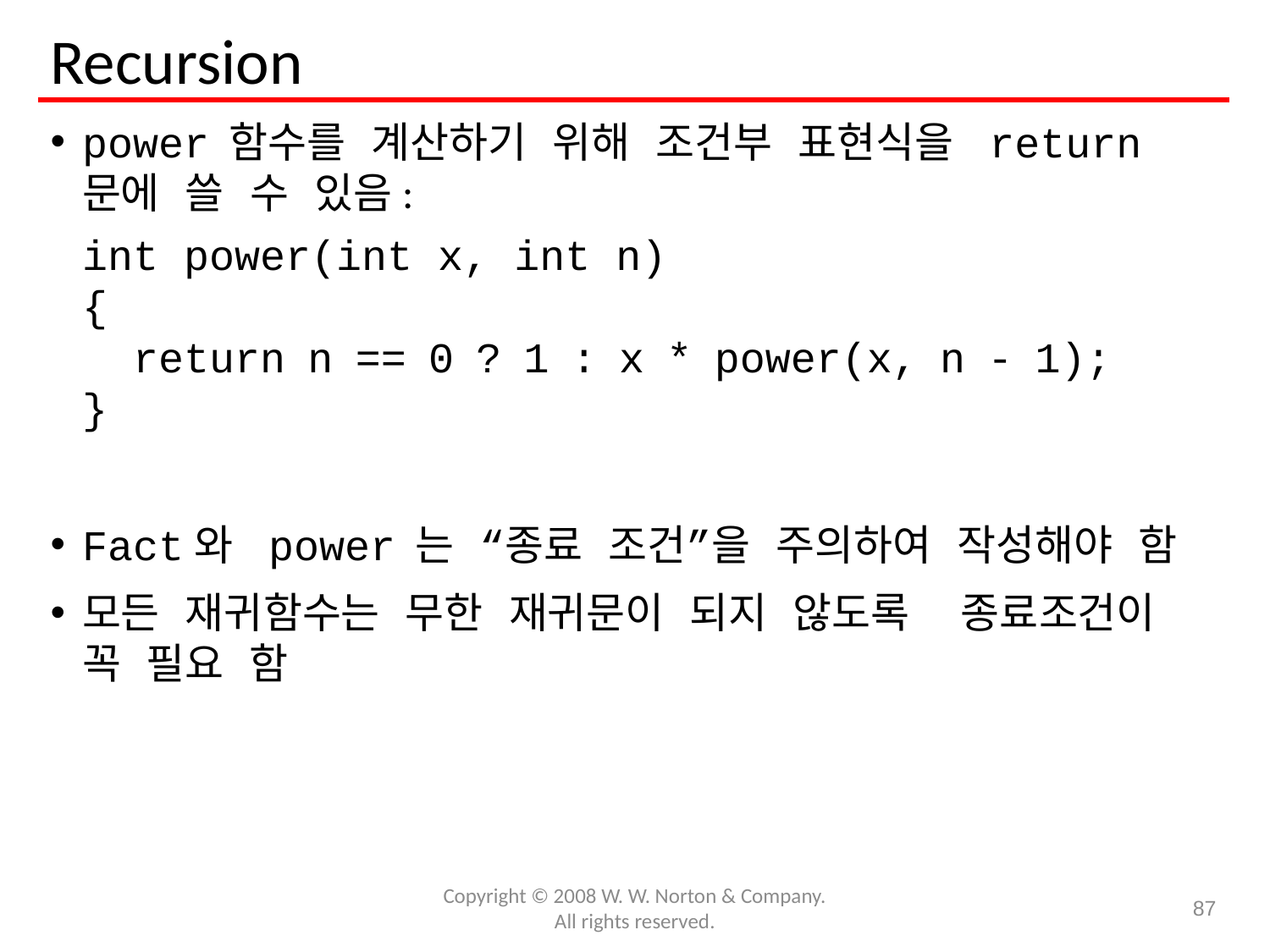

# Recursion
power 함수를 계산하기 위해 조건부 표현식을 return 문에 쓸 수 있음:
	int power(int x, int n)
	{
	  return n == 0 ? 1 : x * power(x, n - 1);
	}

Fact와 power 는 “종료 조건”을 주의하여 작성해야 함
모든 재귀함수는 무한 재귀문이 되지 않도록  종료조건이 꼭 필요 함
Copyright © 2008 W. W. Norton & Company.
All rights reserved.
87